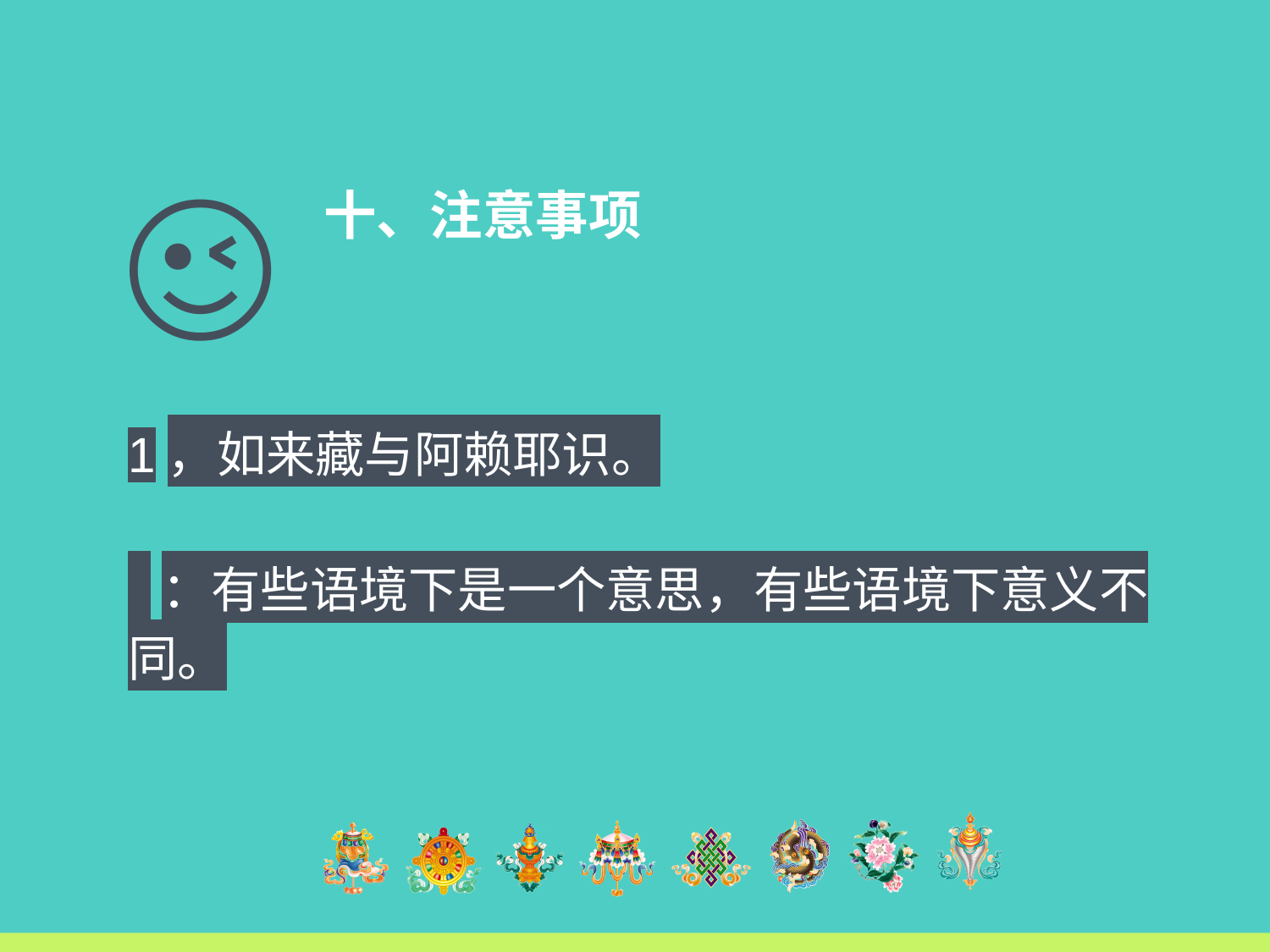

😉
十、注意事项

1，如来藏与阿赖耶识。

  ：有些语境下是一个意思，有些语境下意义不同。